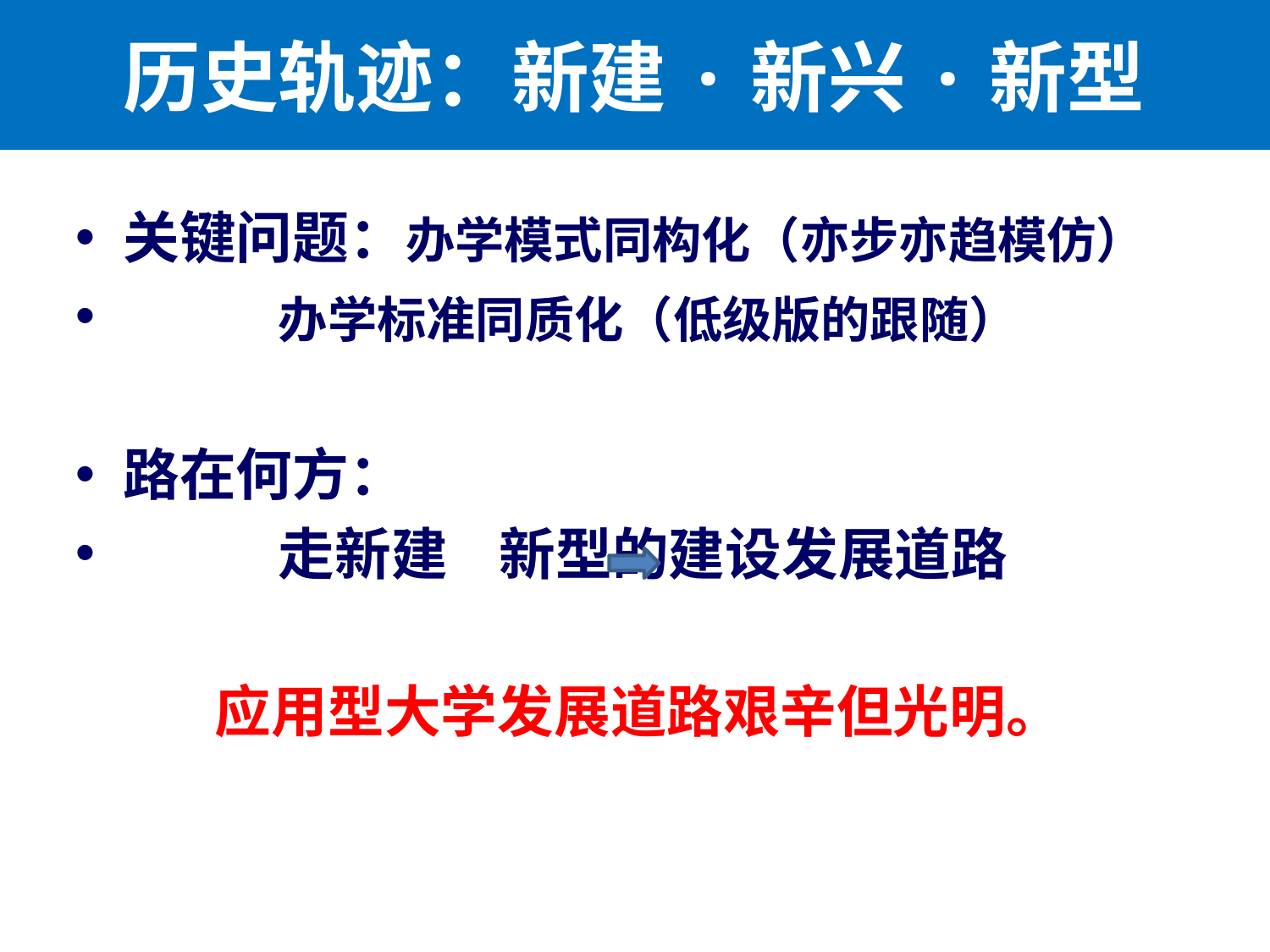

历史轨迹：新建·新兴·新型
关键问题：办学模式同构化（亦步亦趋模仿）
           办学标准同质化（低级版的跟随）

路在何方：
           走新建    新型的建设发展道路

应用型大学发展道路艰辛但光明。